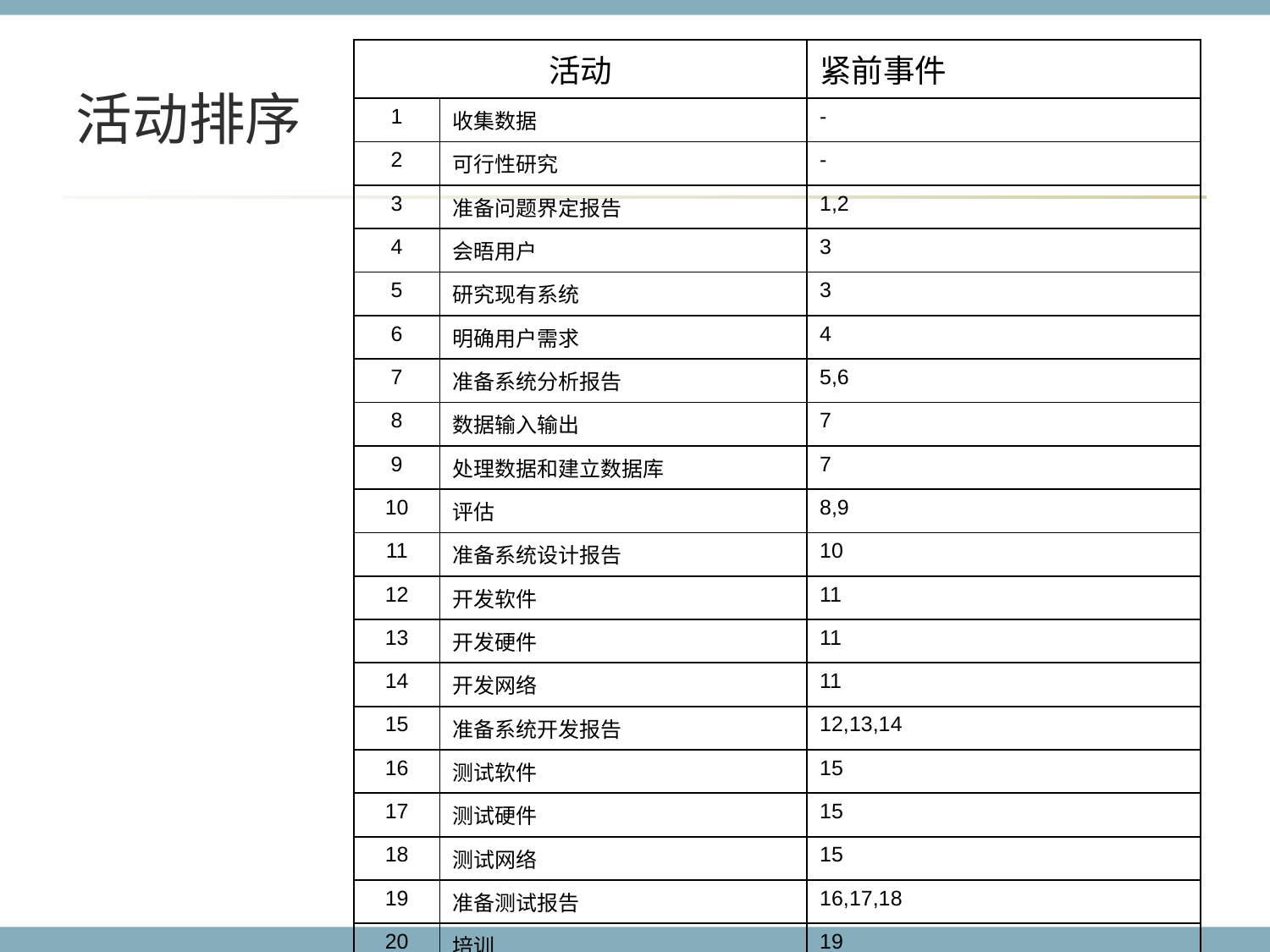

# 活动排序
| 活动 |  | 紧前事件 |
| --- | --- | --- |
| 1 | 收集数据 | - |
| 2 | 可行性研究 | - |
| 3 | 准备问题界定报告 | 1,2 |
| 4 | 会晤用户 | 3 |
| 5 | 研究现有系统 | 3 |
| 6 | 明确用户需求 | 4 |
| 7 | 准备系统分析报告 | 5,6 |
| 8 | 数据输入输出 | 7 |
| 9 | 处理数据和建立数据库 | 7 |
| 10 | 评估 | 8,9 |
| 11 | 准备系统设计报告 | 10 |
| 12 | 开发软件 | 11 |
| 13 | 开发硬件 | 11 |
| 14 | 开发网络 | 11 |
| 15 | 准备系统开发报告 | 12,13,14 |
| 16 | 测试软件 | 15 |
| 17 | 测试硬件 | 15 |
| 18 | 测试网络 | 15 |
| 19 | 准备测试报告 | 16,17,18 |
| 20 | 培训 | 19 |
| 21 | 系统转换 | 19 |
| 22 | 装备实施报告 | 20,21 |